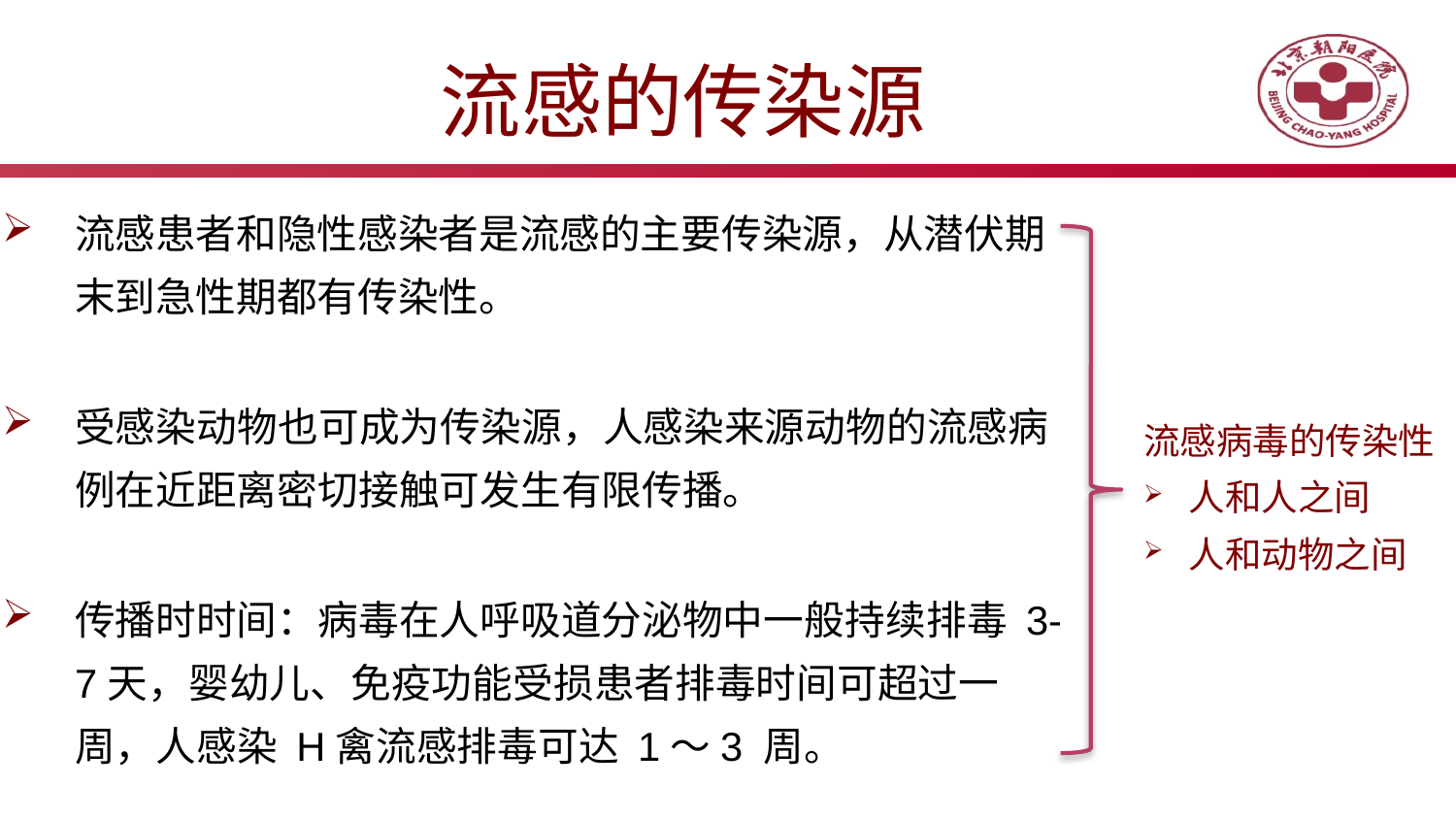

流感的传染源
流感患者和隐性感染者是流感的主要传染源，从潜伏期末到急性期都有传染性。

受感染动物也可成为传染源，人感染来源动物的流感病例在近距离密切接触可发生有限传播。

传播时时间：病毒在人呼吸道分泌物中一般持续排毒 3-7天，婴幼儿、免疫功能受损患者排毒时间可超过一周，人感染H禽流感排毒可达 1～3 周。

流感病毒的传染性
人和人之间
人和动物之间